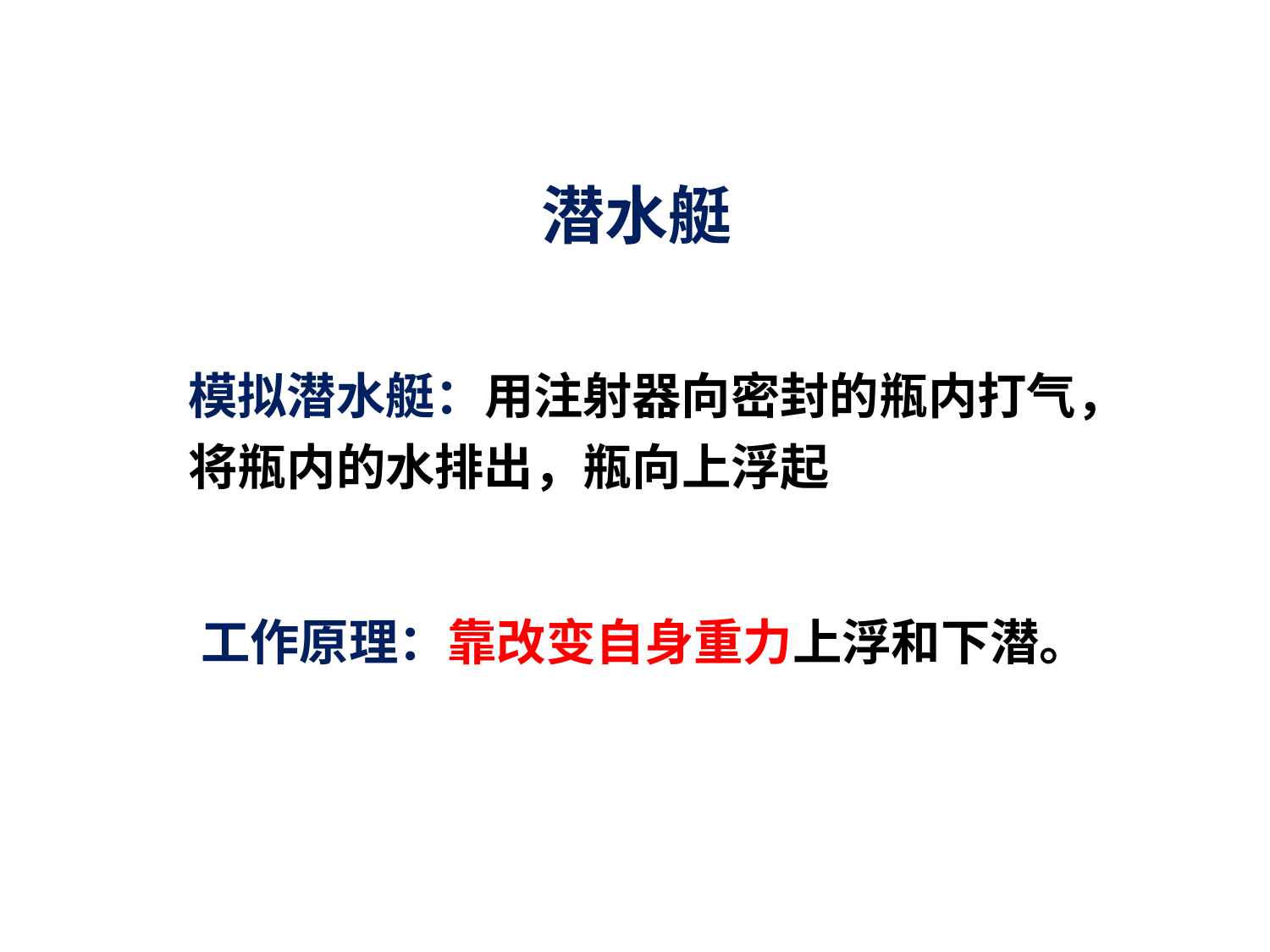

潜水艇
模拟潜水艇：用注射器向密封的瓶内打气，将瓶内的水排出，瓶向上浮起
工作原理：靠改变自身重力上浮和下潜。